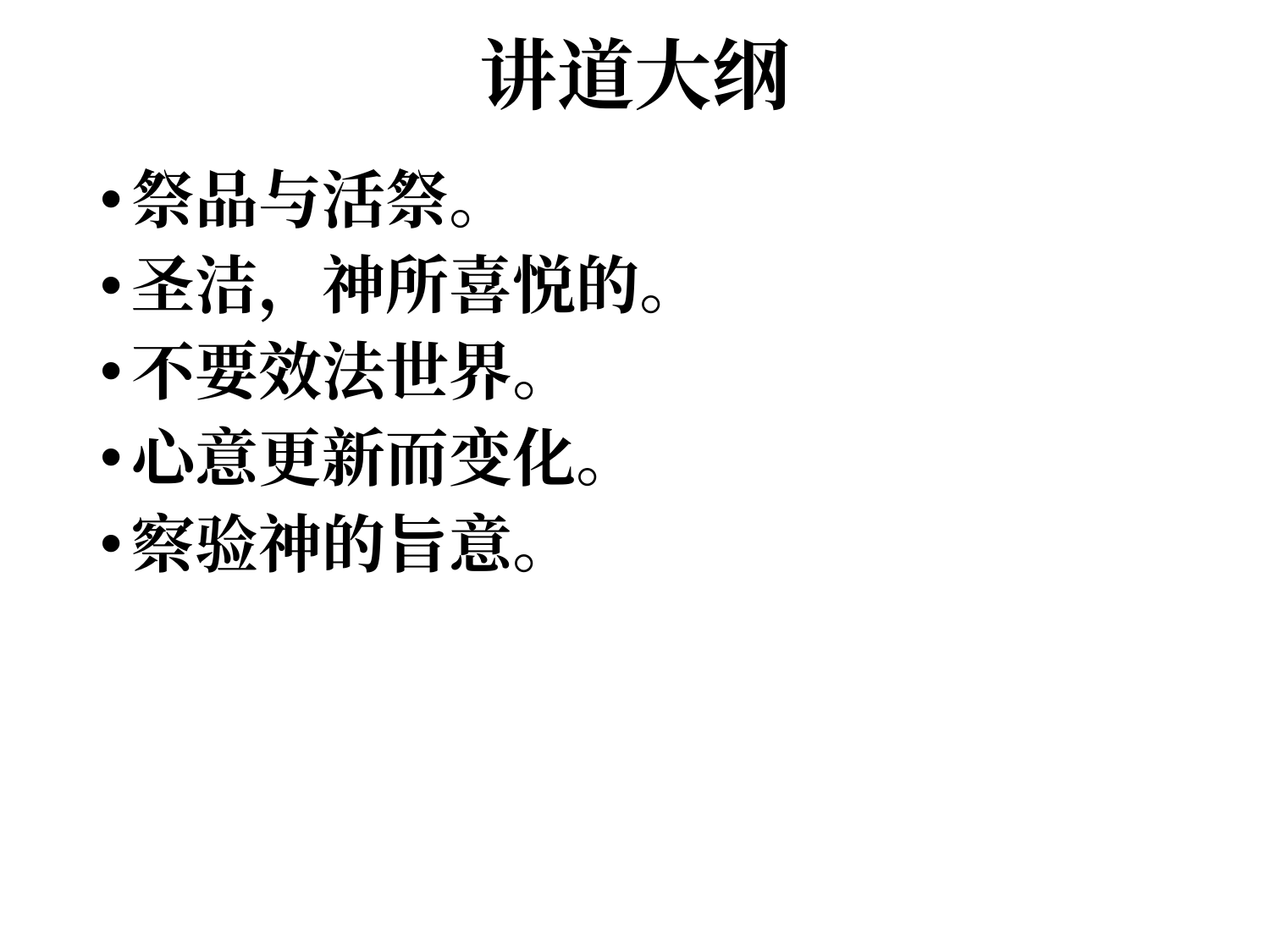

# 讲道大纲
祭品与活祭。
圣洁，神所喜悦的。
不要效法世界。
心意更新而变化。
察验神的旨意。